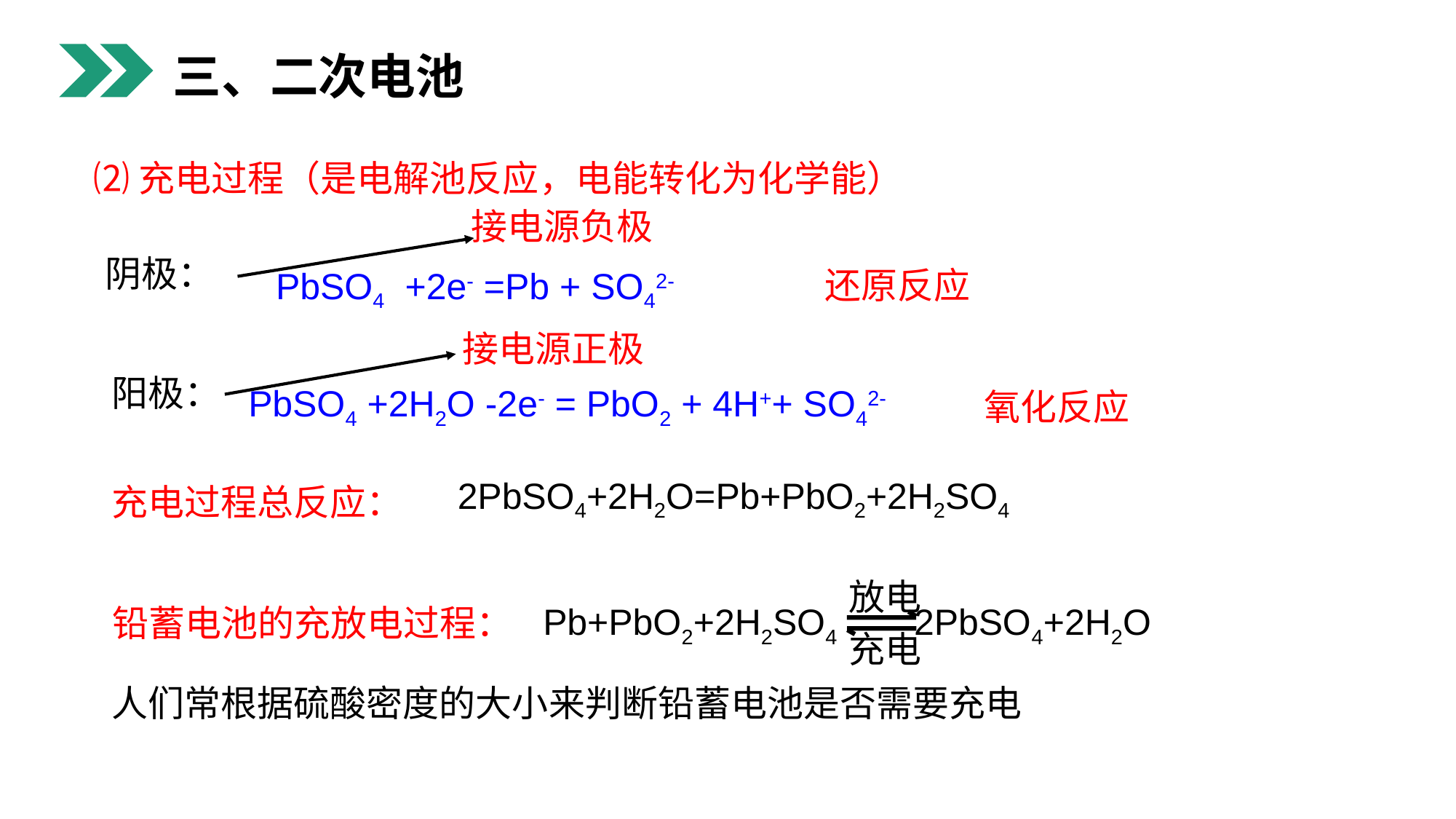

三、二次电池
⑵充电过程（是电解池反应，电能转化为化学能）
接电源负极

阴极：
 还原反应
PbSO4  +2e- =Pb + SO42-
接电源正极

阳极：
PbSO4 +2H2O -2e- = PbO2 + 4H++ SO42-
 氧化反应
2PbSO4+2H2O=Pb+PbO2+2H2SO4
充电过程总反应：
放电

充电
Pb+PbO2+2H2SO4        2PbSO4+2H2O
铅蓄电池的充放电过程：
人们常根据硫酸密度的大小来判断铅蓄电池是否需要充电